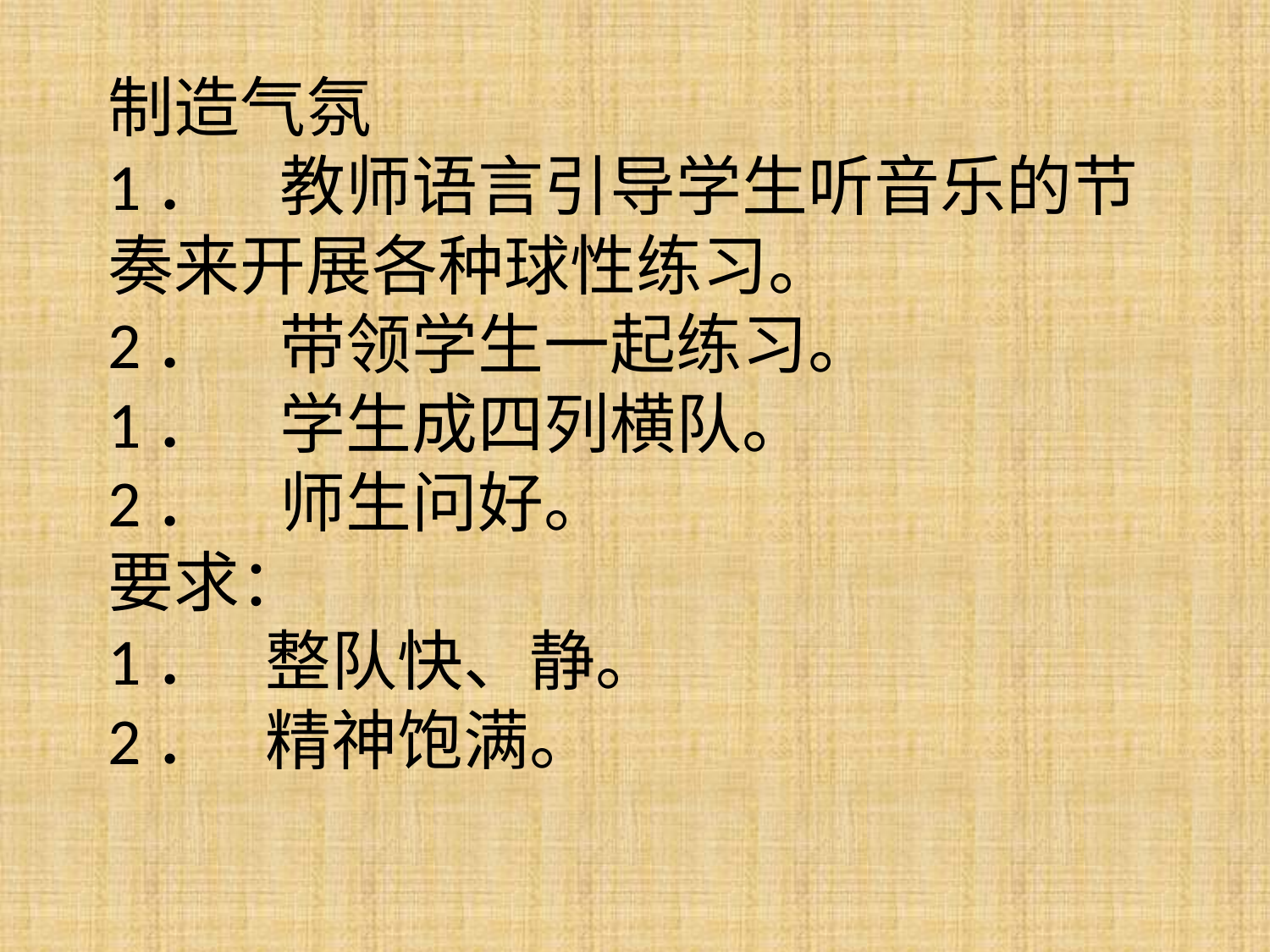

# 制造气氛 1．    教师语言引导学生听音乐的节奏来开展各种球性练习。 2．    带领学生一起练习。 1．    学生成四列横队。 2．    师生问好。 要求： 1．   整队快、静。 2．   精神饱满。